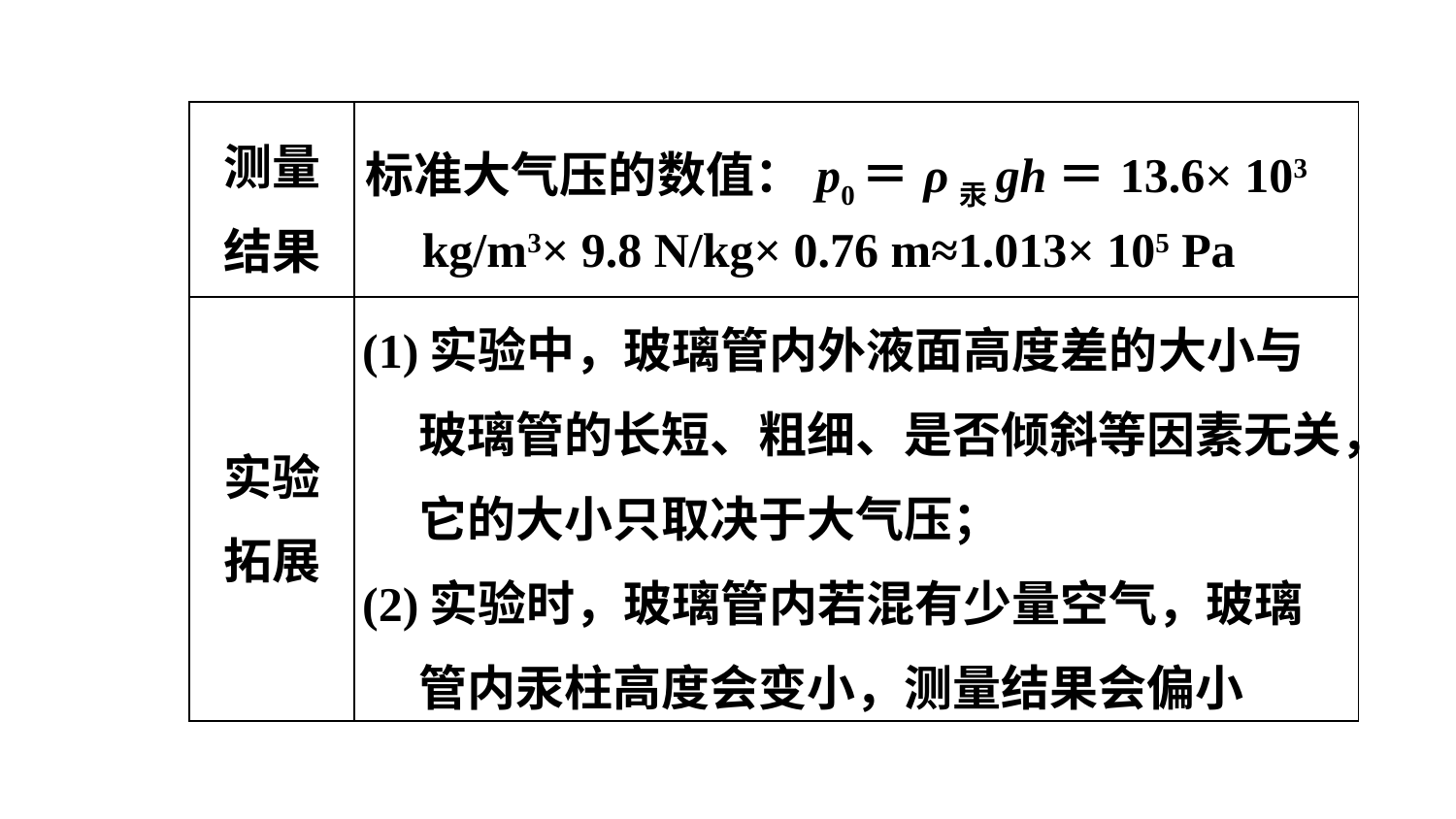

| 测量 结果 | 标准大气压的数值：p0＝ρ汞gh＝13.6× 103 kg/m3× 9.8 N/kg× 0.76 m≈1.013× 105 Pa |
| --- | --- |
| 实验 拓展 | (1)实验中，玻璃管内外液面高度差的大小与玻璃管的长短、粗细、是否倾斜等因素无关，它的大小只取决于大气压； (2)实验时，玻璃管内若混有少量空气，玻璃管内汞柱高度会变小，测量结果会偏小 |